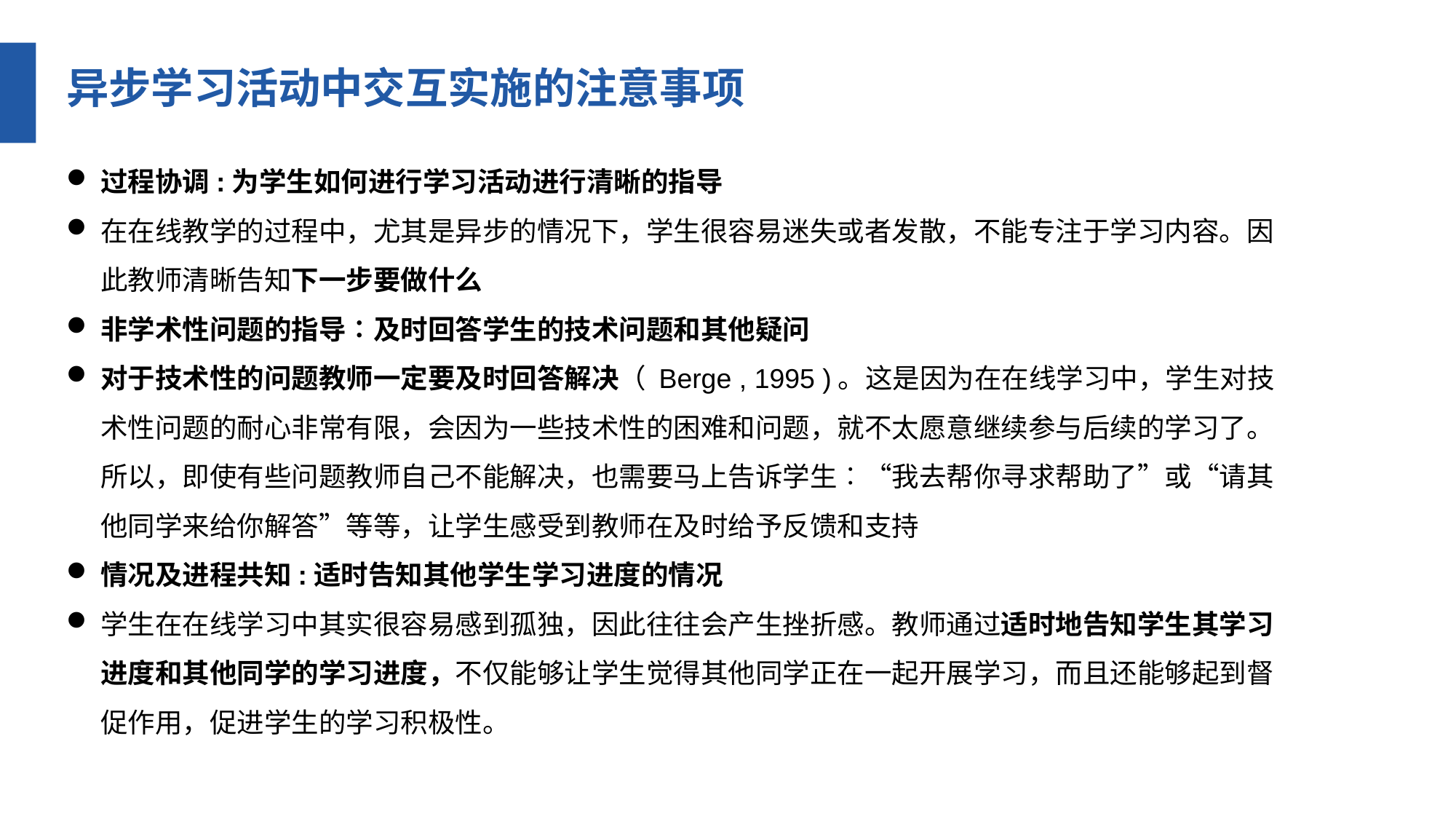

异步学习活动中交互实施的注意事项
过程协调:为学生如何进行学习活动进行清晰的指导
在在线教学的过程中，尤其是异步的情况下，学生很容易迷失或者发散，不能专注于学习内容。因此教师清晰告知下一步要做什么
非学术性问题的指导∶及时回答学生的技术问题和其他疑问
对于技术性的问题教师一定要及时回答解决（ Berge , 1995 )。这是因为在在线学习中，学生对技术性问题的耐心非常有限，会因为一些技术性的困难和问题，就不太愿意继续参与后续的学习了。所以，即使有些问题教师自己不能解决，也需要马上告诉学生︰“我去帮你寻求帮助了”或“请其他同学来给你解答”等等，让学生感受到教师在及时给予反馈和支持
情况及进程共知:适时告知其他学生学习进度的情况
学生在在线学习中其实很容易感到孤独，因此往往会产生挫折感。教师通过适时地告知学生其学习进度和其他同学的学习进度，不仅能够让学生觉得其他同学正在一起开展学习，而且还能够起到督促作用，促进学生的学习积极性。